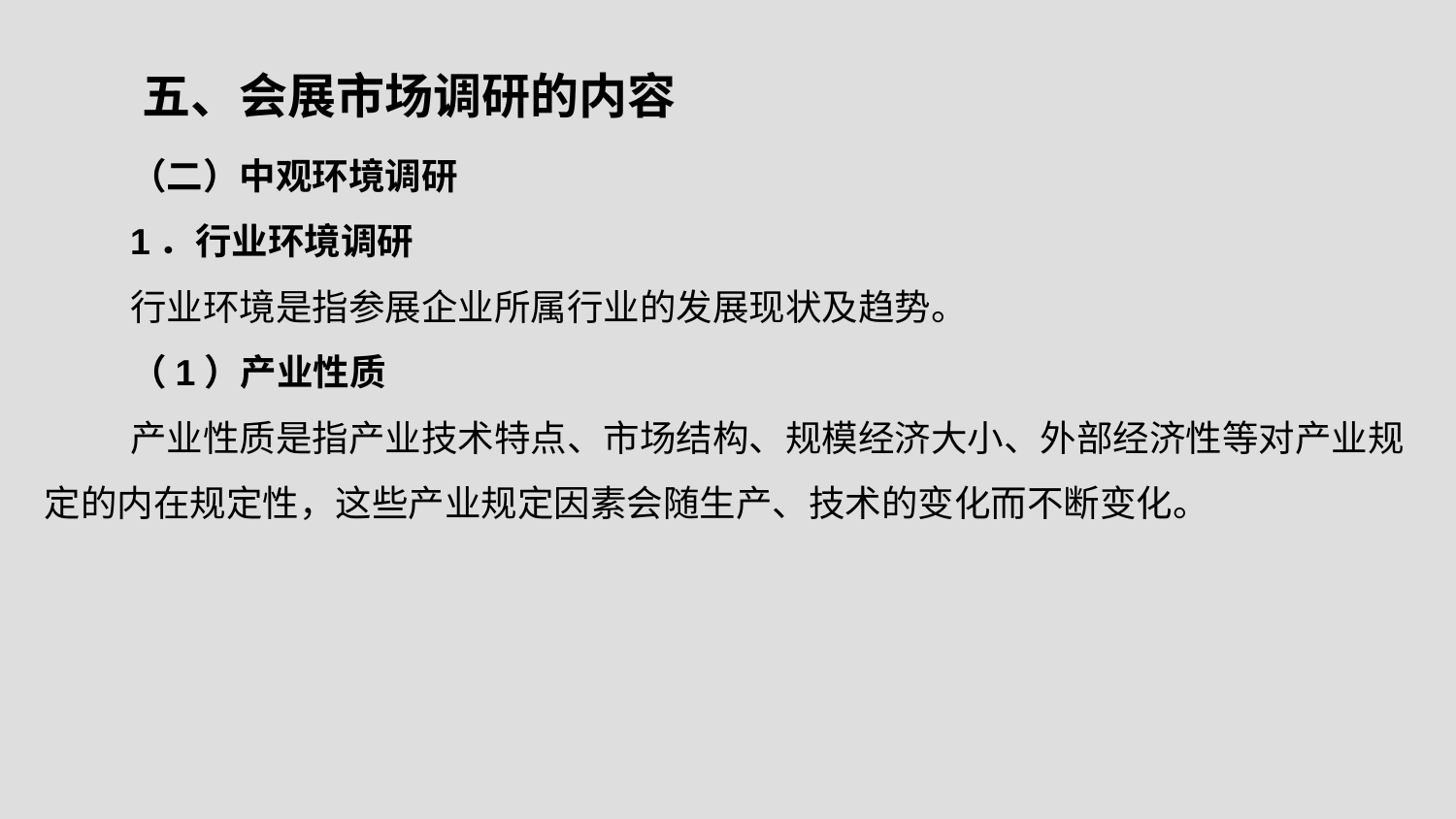

# 五、会展市场调研的内容
（二）中观环境调研
1．行业环境调研
行业环境是指参展企业所属行业的发展现状及趋势。
（1）产业性质
产业性质是指产业技术特点、市场结构、规模经济大小、外部经济性等对产业规定的内在规定性，这些产业规定因素会随生产、技术的变化而不断变化。